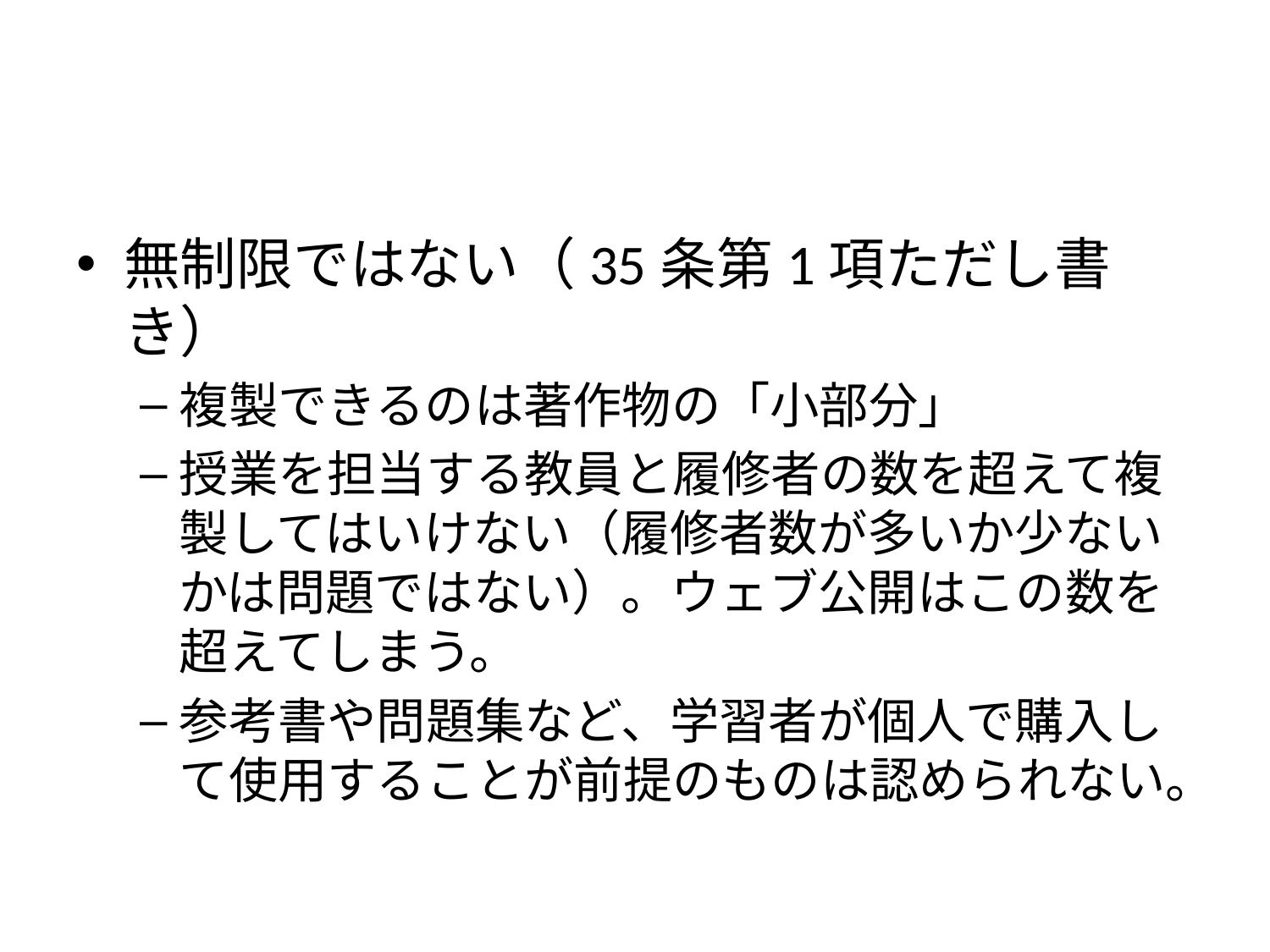

#
無制限ではない（35条第1項ただし書き）
複製できるのは著作物の「小部分」
授業を担当する教員と履修者の数を超えて複製してはいけない（履修者数が多いか少ないかは問題ではない）。ウェブ公開はこの数を超えてしまう。
参考書や問題集など、学習者が個人で購入して使用することが前提のものは認められない。